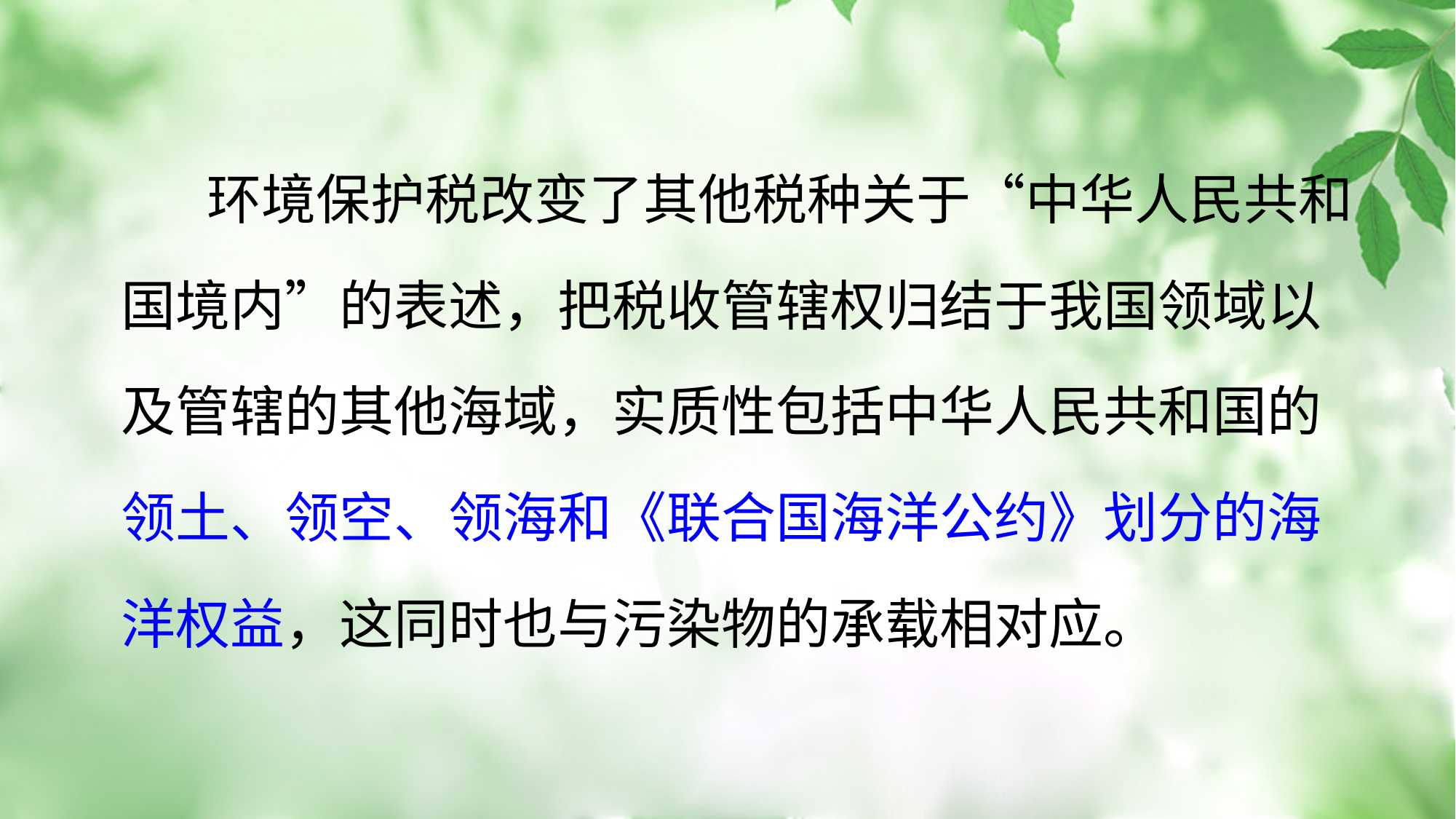

环境保护税改变了其他税种关于“中华人民共和国境内”的表述，把税收管辖权归结于我国领域以及管辖的其他海域，实质性包括中华人民共和国的领土、领空、领海和《联合国海洋公约》划分的海洋权益，这同时也与污染物的承载相对应。